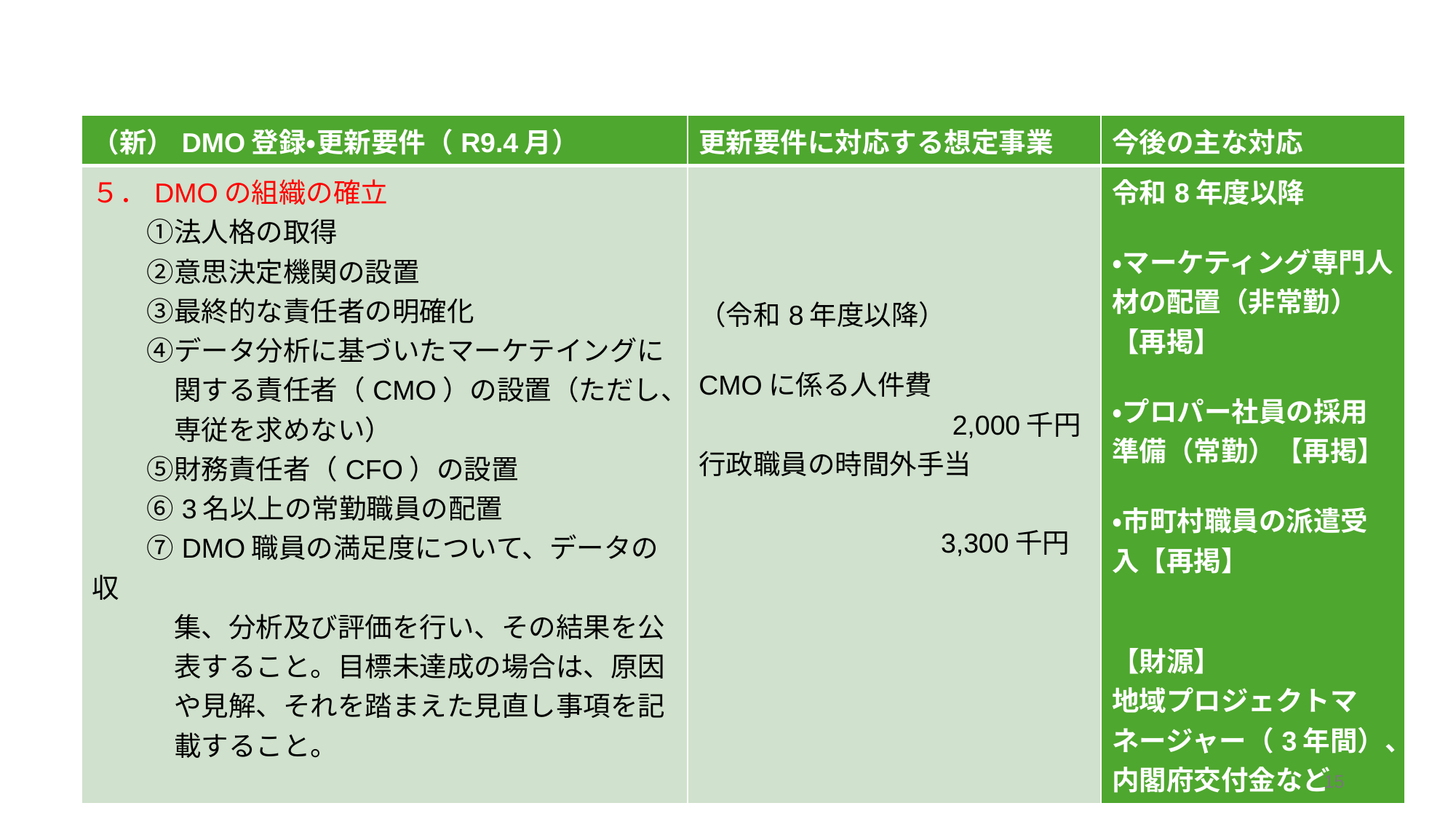

| （新）DMO登録・更新要件（R9.4月） | 更新要件に対応する想定事業 | 今後の主な対応 |
| --- | --- | --- |
| ５．DMOの組織の確立 　　①法人格の取得 　　②意思決定機関の設置 　　③最終的な責任者の明確化 　　④データ分析に基づいたマーケテイングに 　　　関する責任者（CMO）の設置（ただし、 　　　専従を求めない） 　　⑤財務責任者（CFO）の設置 　　⑥3名以上の常勤職員の配置 　　⑦DMO職員の満足度について、データの収 　　　集、分析及び評価を行い、その結果を公 　　　表すること。目標未達成の場合は、原因 　　　や見解、それを踏まえた見直し事項を記 　　　載すること。 | （令和8年度以降） CMOに係る人件費 　　　　　　　　　2,000千円 行政職員の時間外手当 　　　　　　　　　　　 　　　　　　　 3,300千円 | 令和8年度以降 ・マーケティング専門人材の配置（非常勤） 【再掲】 ・プロパー社員の採用準備（常勤）【再掲】 ・市町村職員の派遣受入【再掲】 【財源】 地域プロジェクトマネージャー（3年間）、 内閣府交付金など |
15